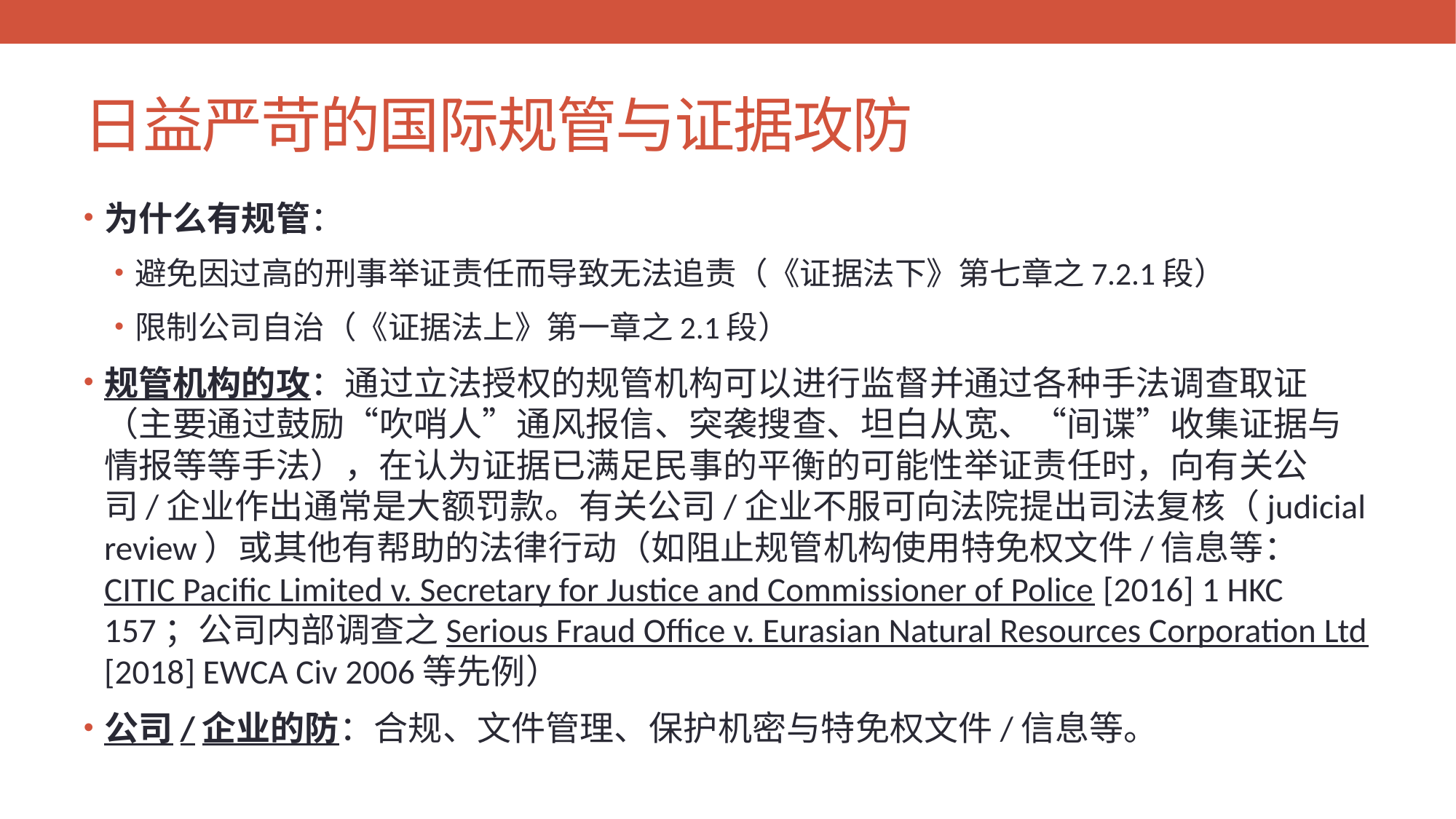

# 日益严苛的国际规管与证据攻防
为什么有规管：
避免因过高的刑事举证责任而导致无法追责（《证据法下》第七章之7.2.1段）
限制公司自治（《证据法上》第一章之2.1段）
规管机构的攻：通过立法授权的规管机构可以进行监督并通过各种手法调查取证（主要通过鼓励“吹哨人”通风报信、突袭搜查、坦白从宽、“间谍”收集证据与情报等等手法），在认为证据已满足民事的平衡的可能性举证责任时，向有关公司/企业作出通常是大额罚款。有关公司/企业不服可向法院提出司法复核（judicial review）或其他有帮助的法律行动（如阻止规管机构使用特免权文件/信息等：CITIC Pacific Limited v. Secretary for Justice and Commissioner of Police [2016] 1 HKC 157；公司内部调查之Serious Fraud Office v. Eurasian Natural Resources Corporation Ltd [2018] EWCA Civ 2006等先例）
公司/企业的防：合规、文件管理、保护机密与特免权文件/信息等。